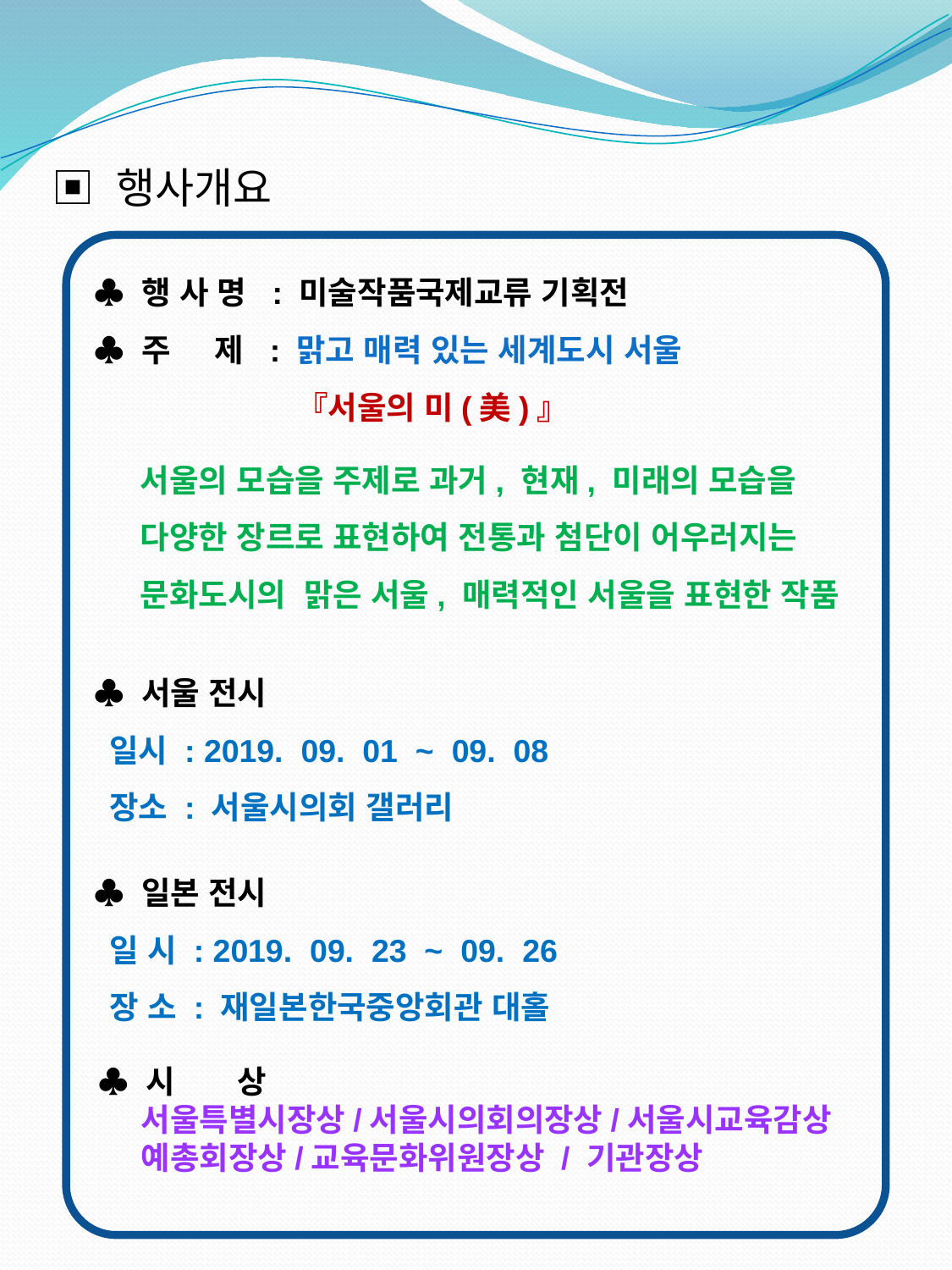

▣ 행사개요

♣ 행 사 명  : 미술작품국제교류 기획전
♣ 주     제  : 맑고 매력 있는 세계도시 서울
                      『서울의 미(美)』

♣ 서울 전시
 일시 : 2019.  09.  01  ~  09.  08
 장소 : 서울시의회 갤러리

♣ 일본 전시
 일 시 : 2019.  09.  23  ~  09.  26
 장 소 : 재일본한국중앙회관 대홀

   서울의 모습을 주제로 과거, 현재, 미래의 모습을
   다양한 장르로 표현하여 전통과 첨단이 어우러지는
   문화도시의  맑은 서울, 매력적인 서울을 표현한 작품
♣ 시       상
    서울특별시장상/서울시의회의장상/서울시교육감상
    예총회장상/교육문화위원장상 / 기관장상